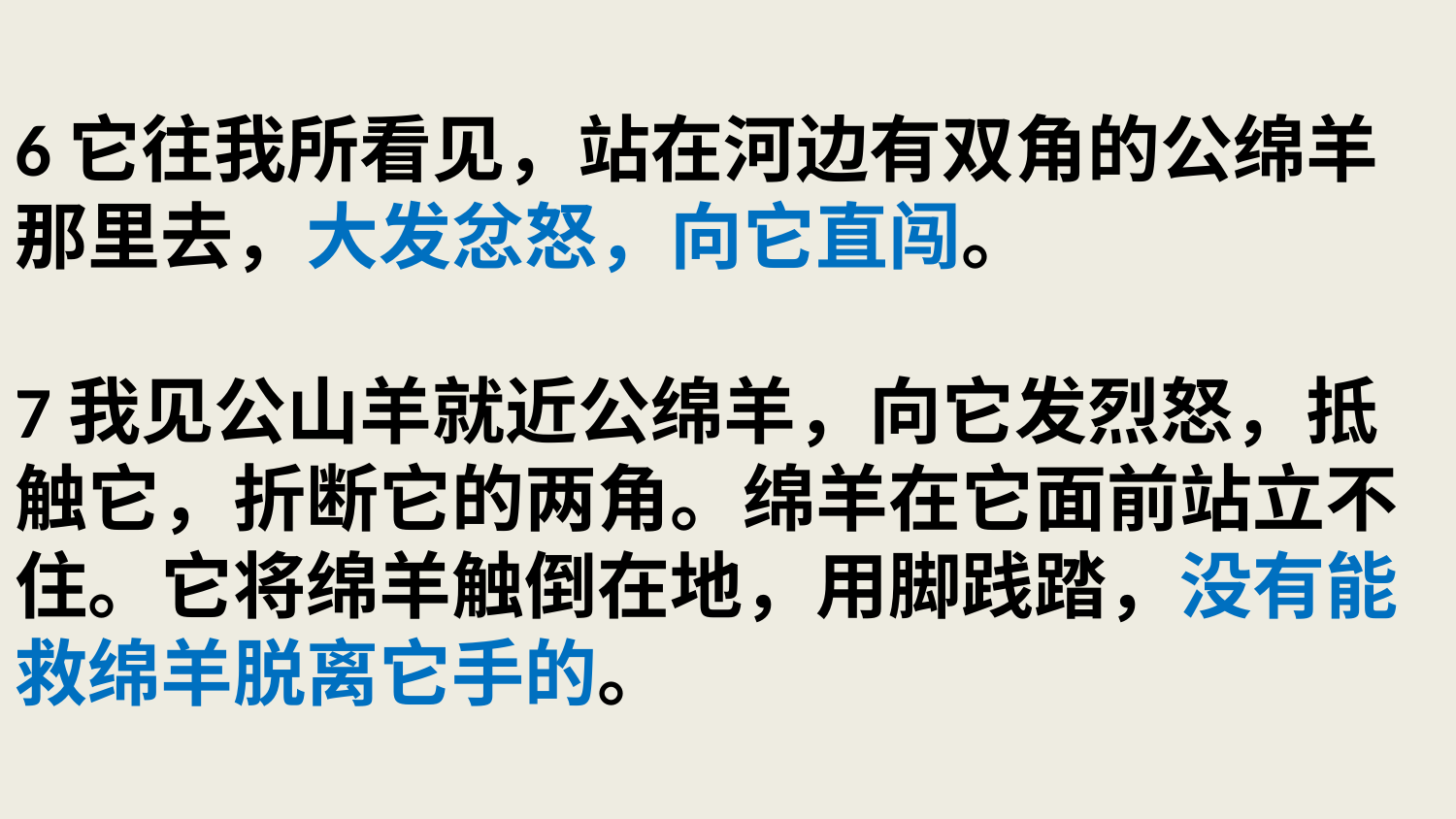

# 6它往我所看见，站在河边有双角的公绵羊那里去，大发忿怒，向它直闯。 7我见公山羊就近公绵羊，向它发烈怒，抵触它，折断它的两角。绵羊在它面前站立不住。它将绵羊触倒在地，用脚践踏，没有能救绵羊脱离它手的。